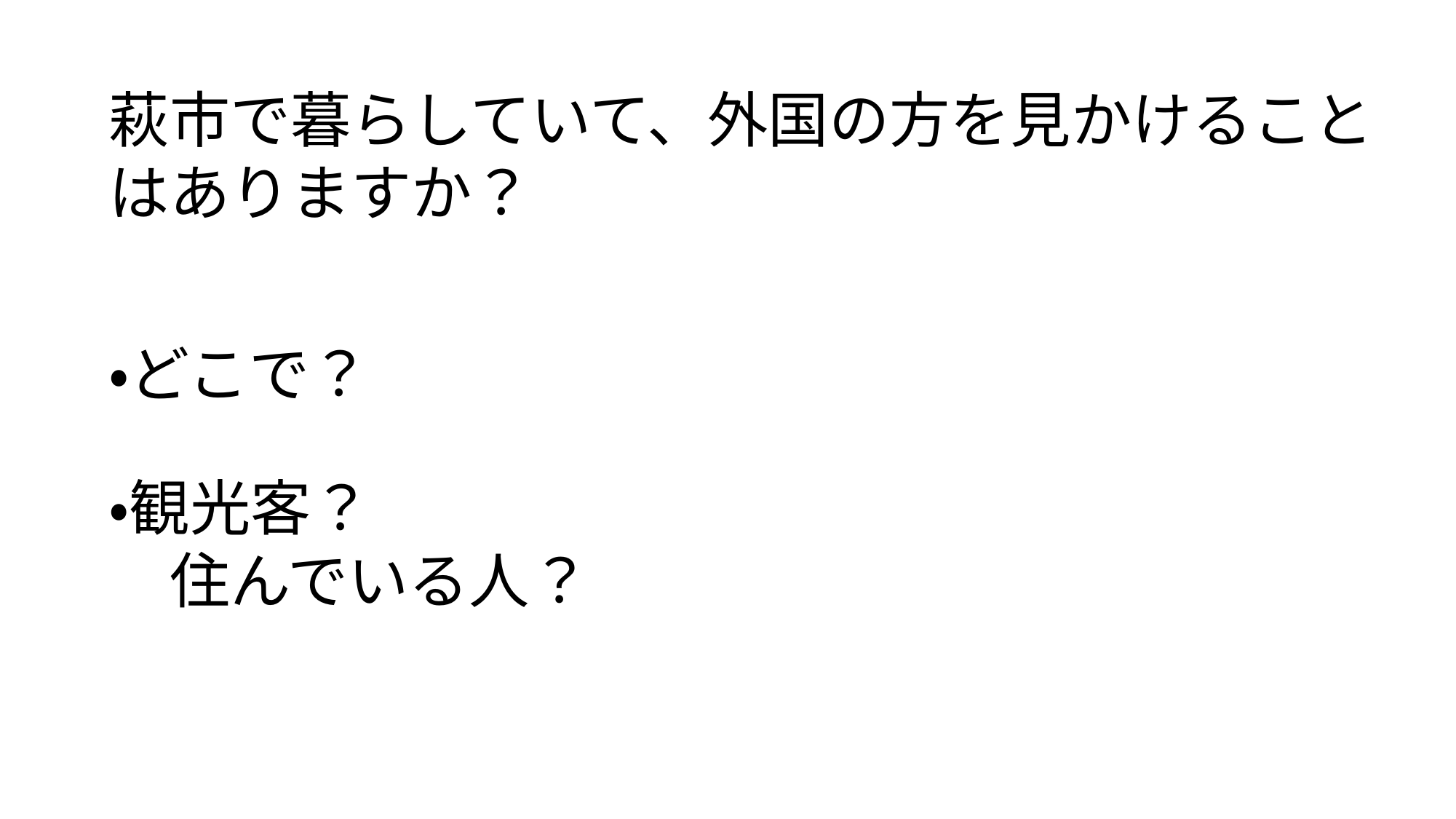

萩市で暮らしていて、外国の方を見かけることはありますか？
・どこで？
・観光客？
　住んでいる人？